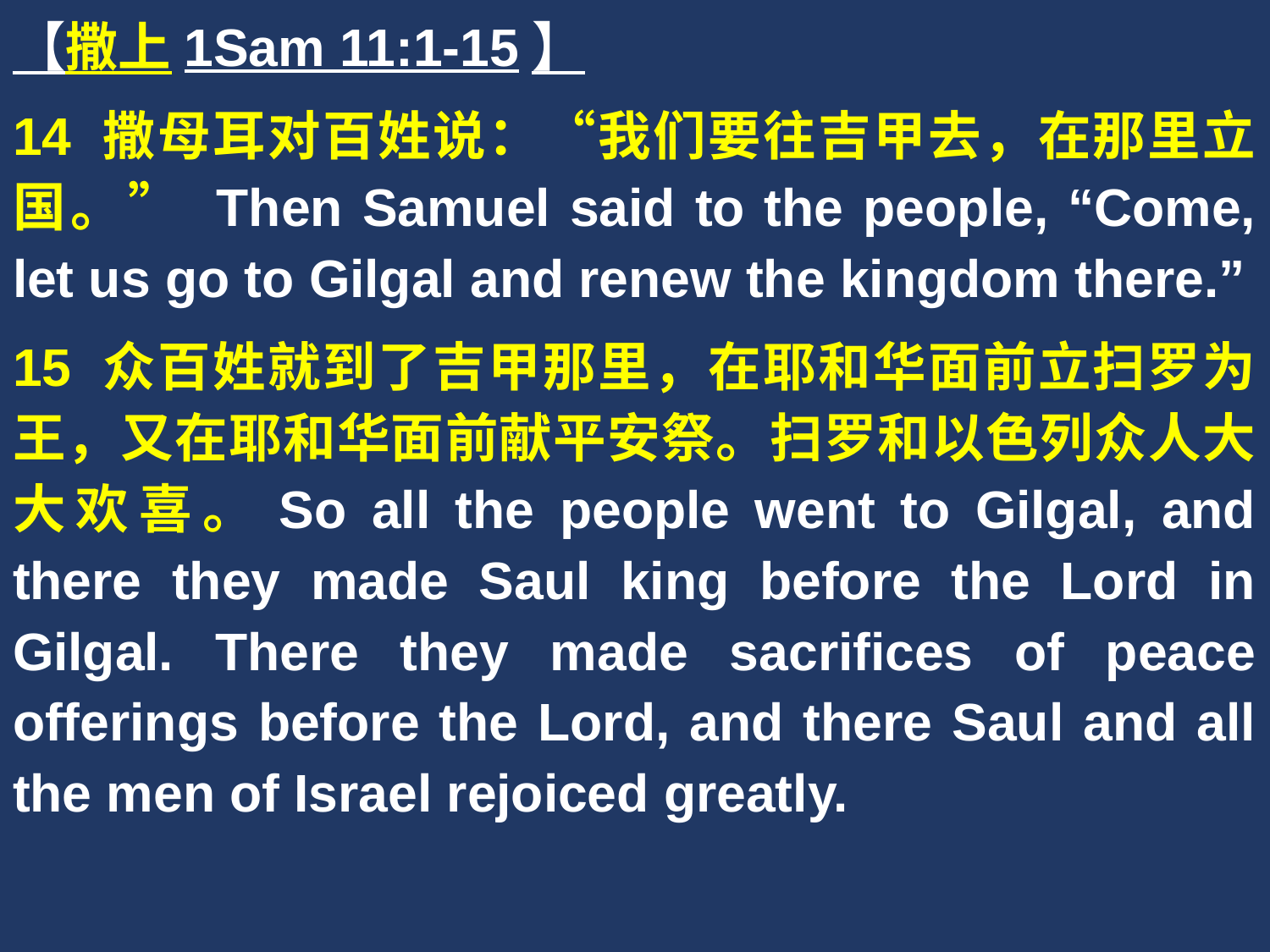

【撒上1Sam 11:1-15】
14 撒母耳对百姓说：“我们要往吉甲去，在那里立国。” Then Samuel said to the people, “Come, let us go to Gilgal and renew the kingdom there.”
15 众百姓就到了吉甲那里，在耶和华面前立扫罗为王，又在耶和华面前献平安祭。扫罗和以色列众人大大欢喜。So all the people went to Gilgal, and there they made Saul king before the Lord in Gilgal. There they made sacrifices of peace offerings before the Lord, and there Saul and all the men of Israel rejoiced greatly.